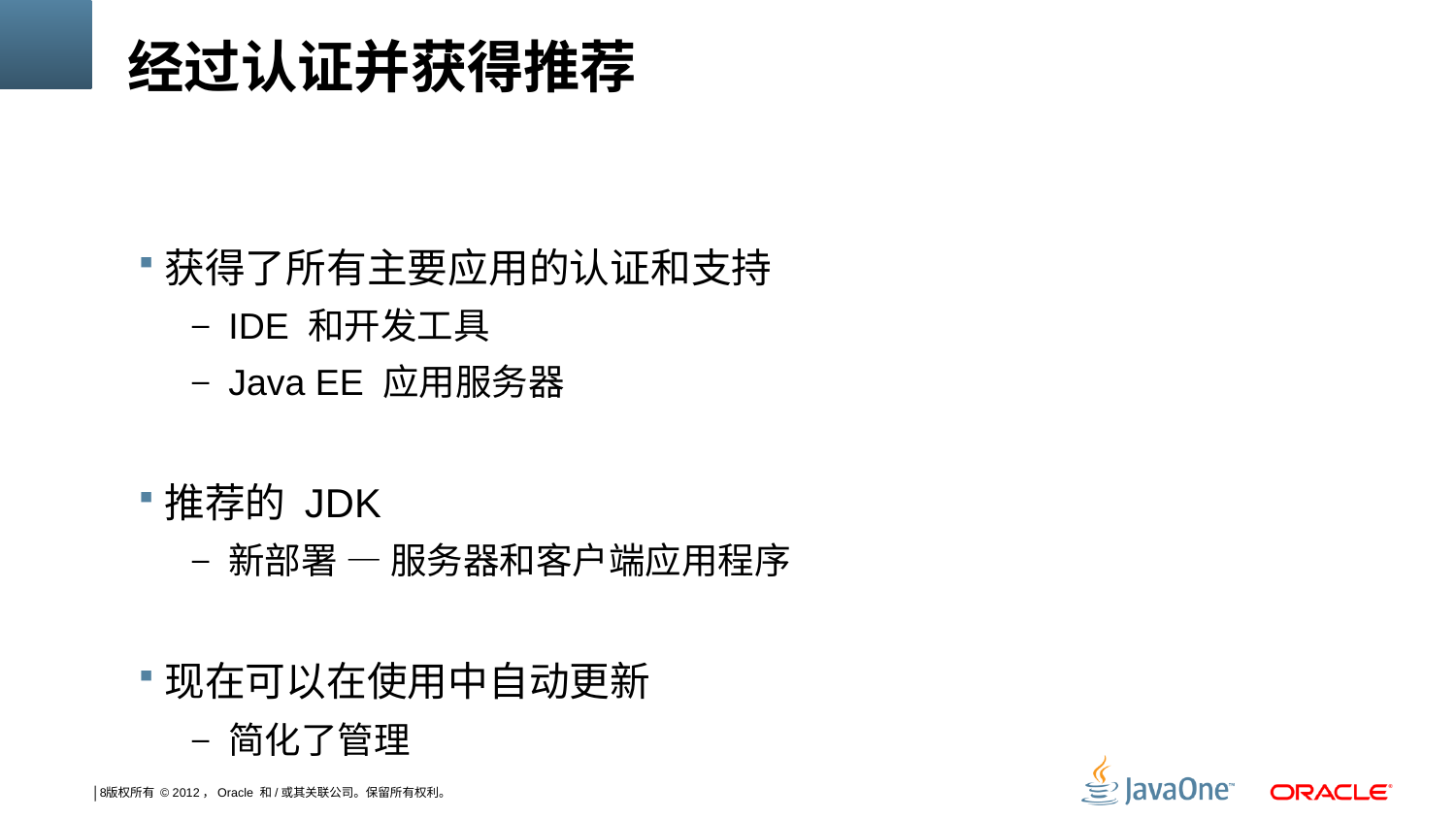

# 经过认证并获得推荐
获得了所有主要应用的认证和支持
IDE 和开发工具
Java EE 应用服务器

推荐的 JDK
新部署 — 服务器和客户端应用程序

现在可以在使用中自动更新
简化了管理